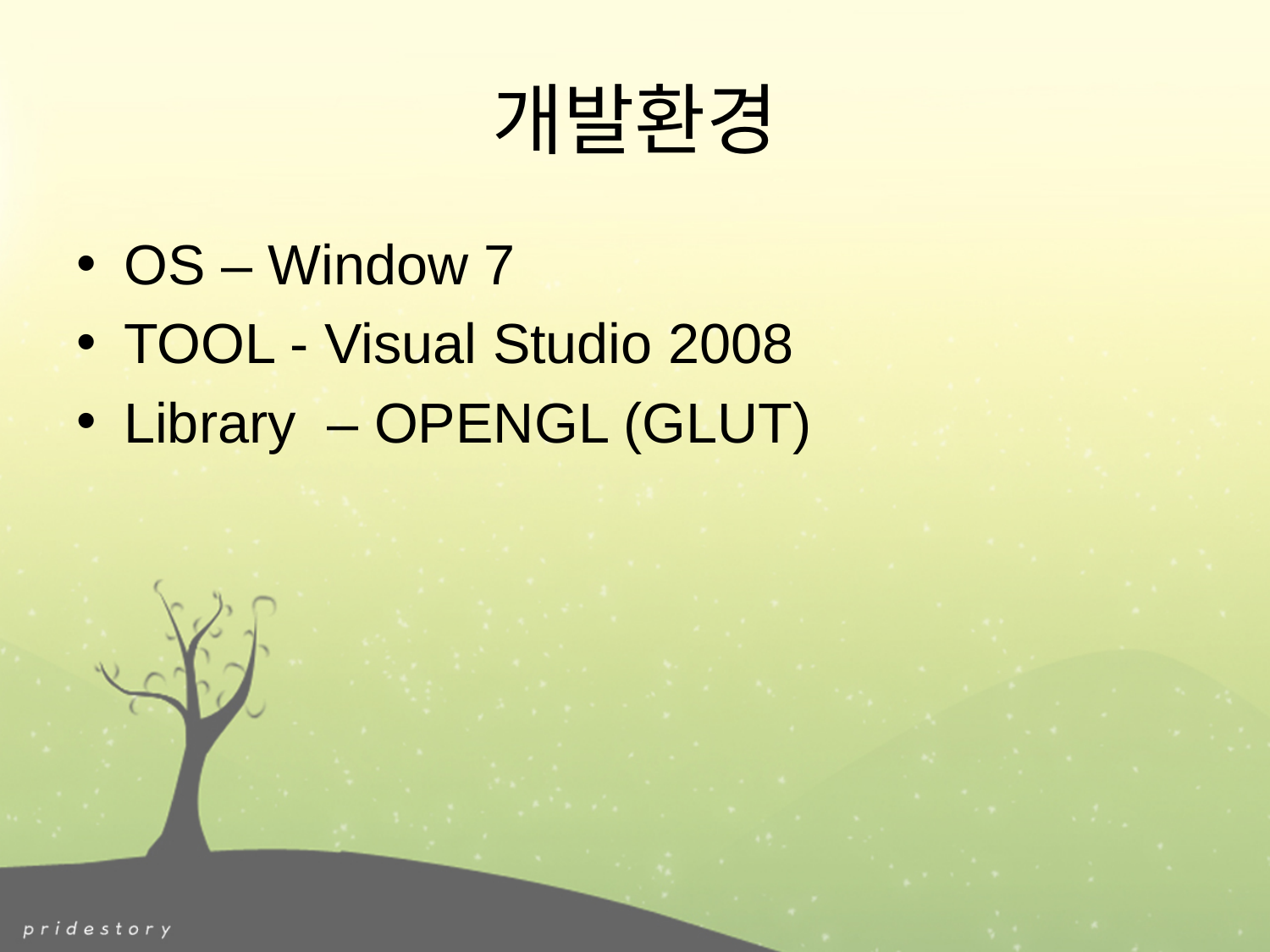

# 개발환경
OS – Window 7
TOOL - Visual Studio 2008
Library  – OPENGL (GLUT)